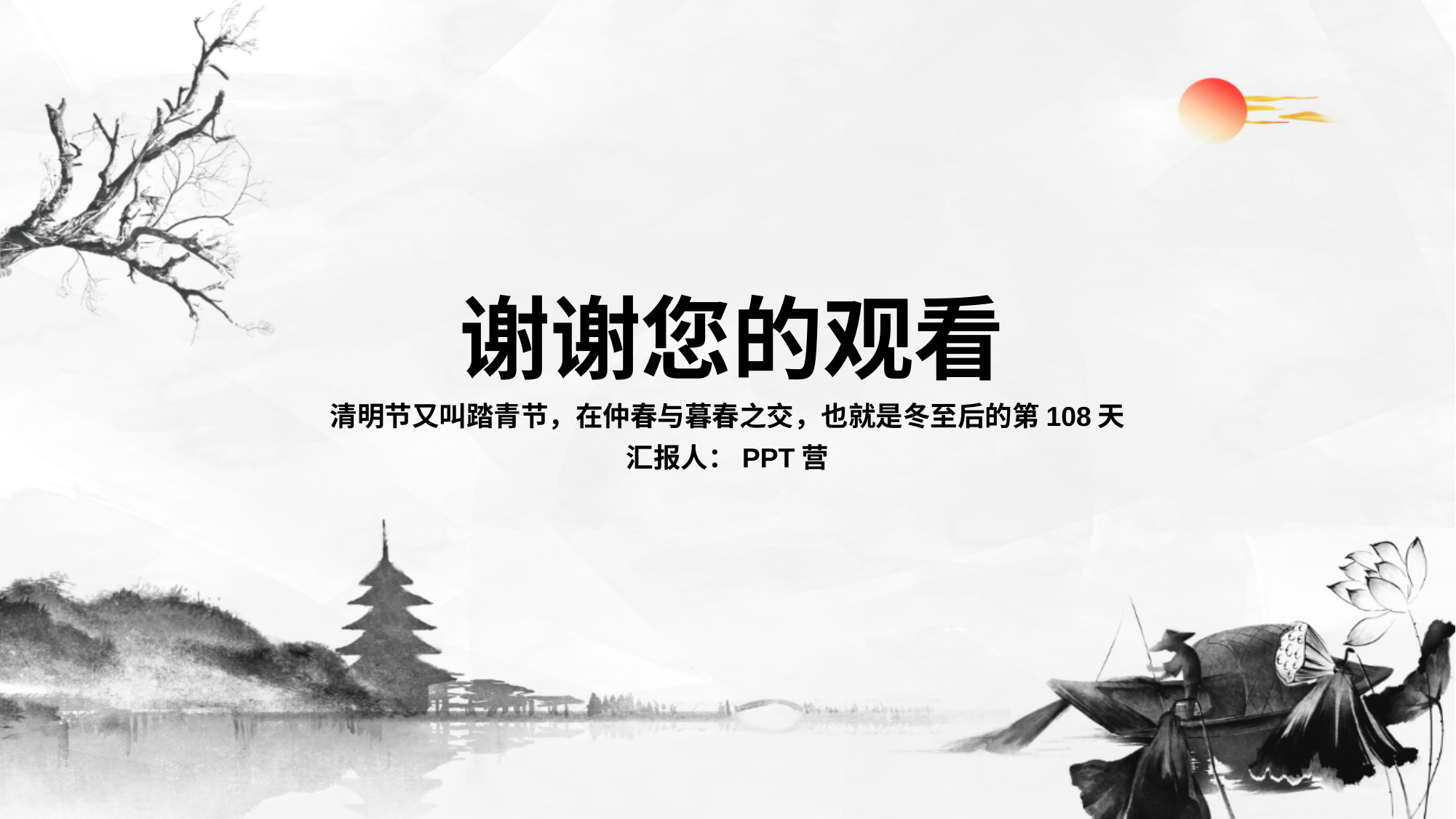

谢谢您的观看
清明节又叫踏青节，在仲春与暮春之交，也就是冬至后的第108天
汇报人：PPT营